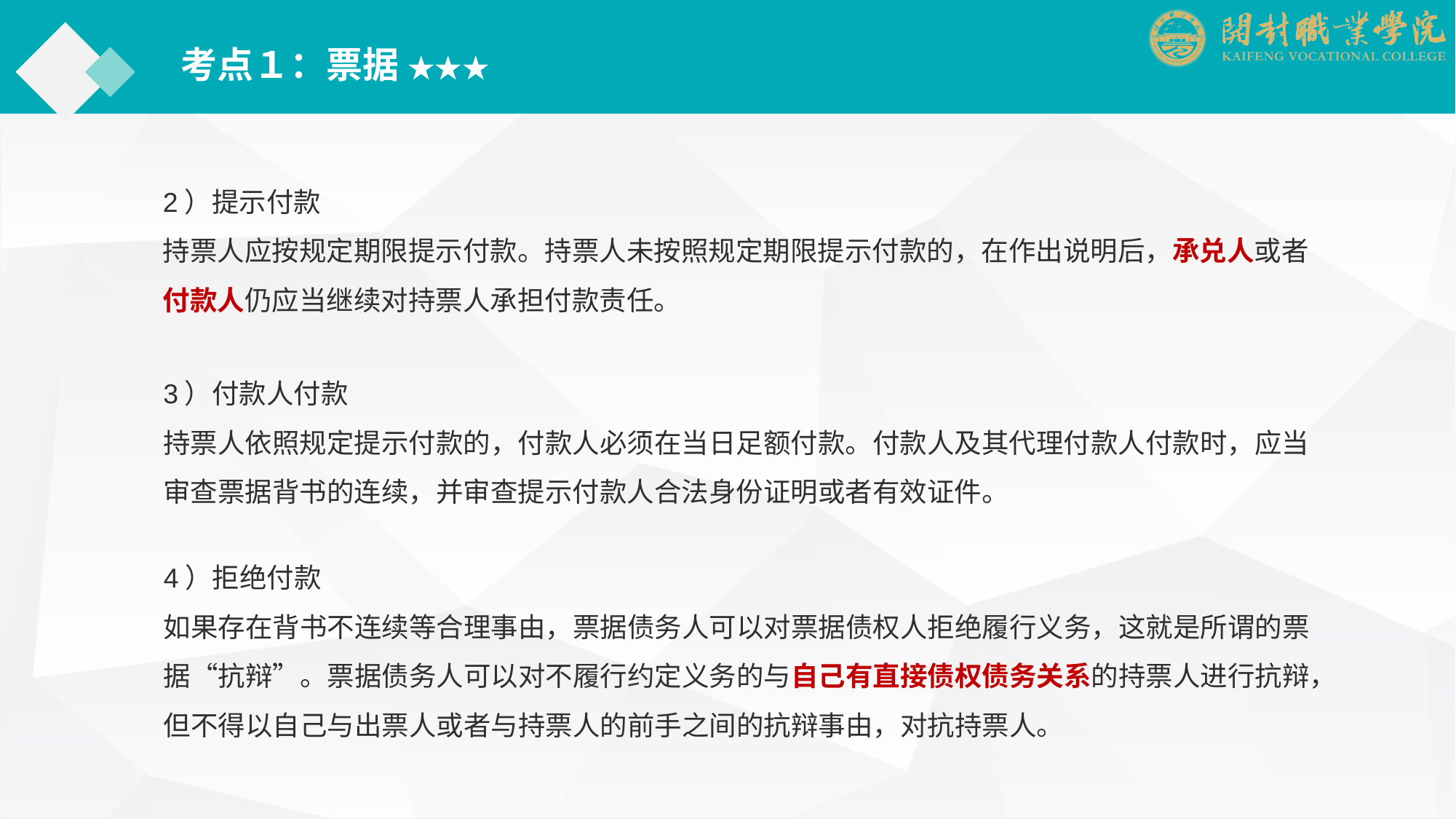

考点１：票据 ★★★
2）提示付款
持票人应按规定期限提示付款。持票人未按照规定期限提示付款的，在作出说明后，承兑人或者付款人仍应当继续对持票人承担付款责任。
3）付款人付款
持票人依照规定提示付款的，付款人必须在当日足额付款。付款人及其代理付款人付款时，应当审查票据背书的连续，并审查提示付款人合法身份证明或者有效证件。
4）拒绝付款
如果存在背书不连续等合理事由，票据债务人可以对票据债权人拒绝履行义务，这就是所谓的票据“抗辩”。票据债务人可以对不履行约定义务的与自己有直接债权债务关系的持票人进行抗辩，但不得以自己与出票人或者与持票人的前手之间的抗辩事由，对抗持票人。